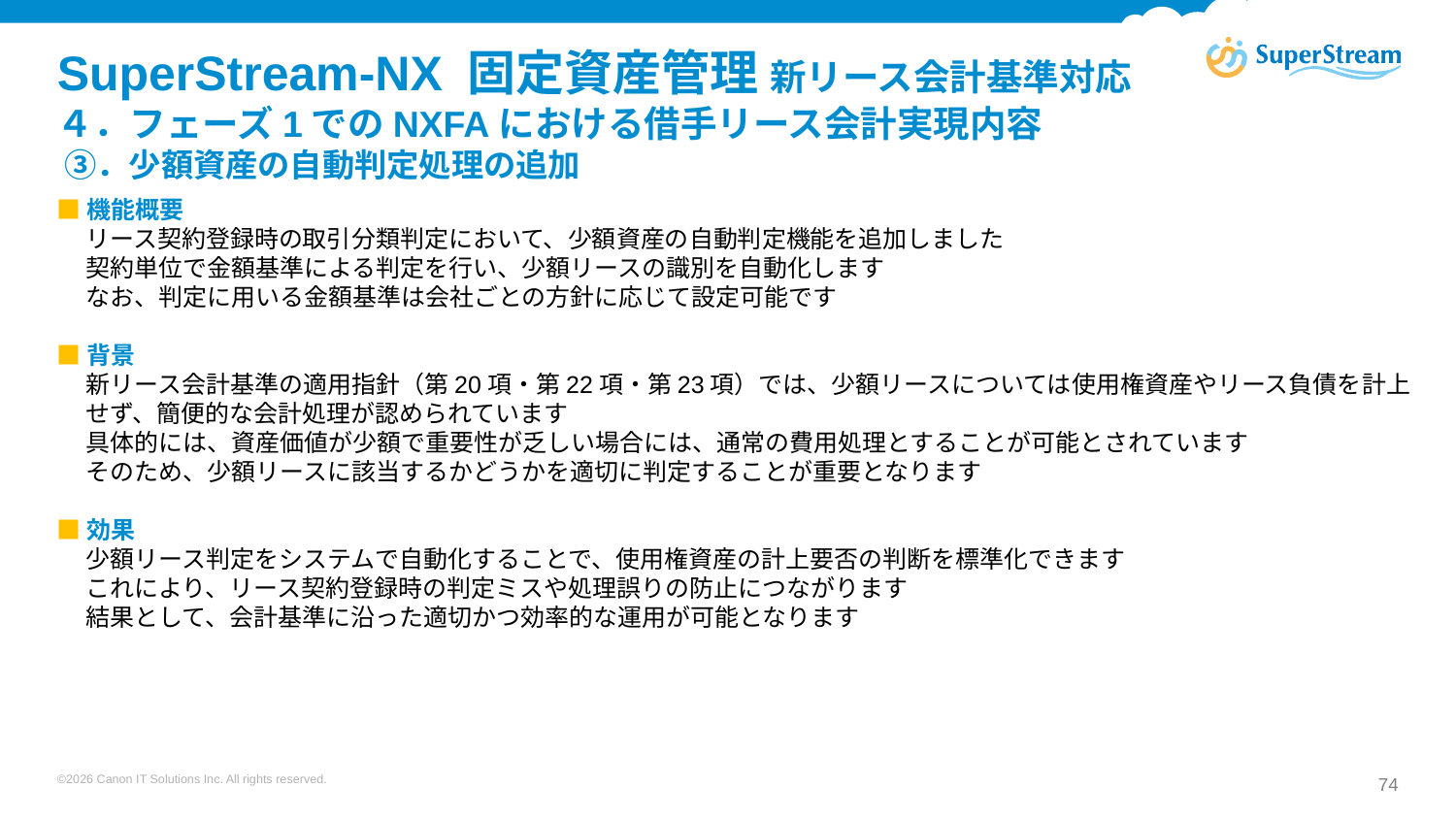

# SuperStream-NX 固定資産管理 新リース会計基準対応 ４．フェーズ1でのNXFAにおける借手リース会計実現内容 ③．少額資産の自動判定処理の追加
■機能概要
リース契約登録時の取引分類判定において、少額資産の自動判定機能を追加しました
契約単位で金額基準による判定を行い、少額リースの識別を自動化します
なお、判定に用いる金額基準は会社ごとの方針に応じて設定可能です

■背景
新リース会計基準の適用指針（第20項・第22項・第23項）では、少額リースについては使用権資産やリース負債を計上せず、簡便的な会計処理が認められています
具体的には、資産価値が少額で重要性が乏しい場合には、通常の費用処理とすることが可能とされています
そのため、少額リースに該当するかどうかを適切に判定することが重要となります

■効果
少額リース判定をシステムで自動化することで、使用権資産の計上要否の判断を標準化できます
これにより、リース契約登録時の判定ミスや処理誤りの防止につながります
結果として、会計基準に沿った適切かつ効率的な運用が可能となります

©2026 Canon IT Solutions Inc. All rights reserved.
74